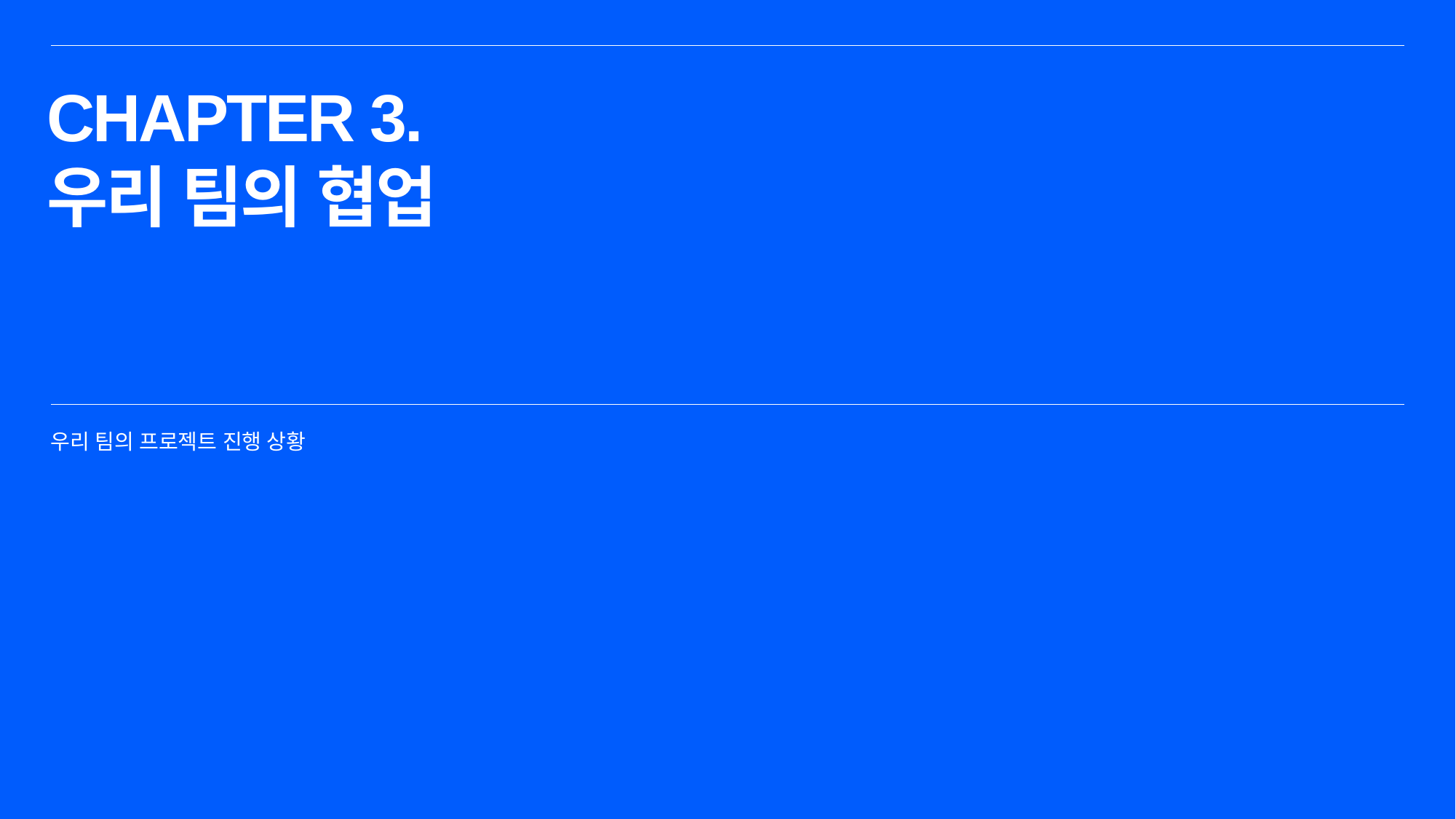

CHAPTER 3.
우리 팀의 협업
우리 팀의 프로젝트 진행 상황